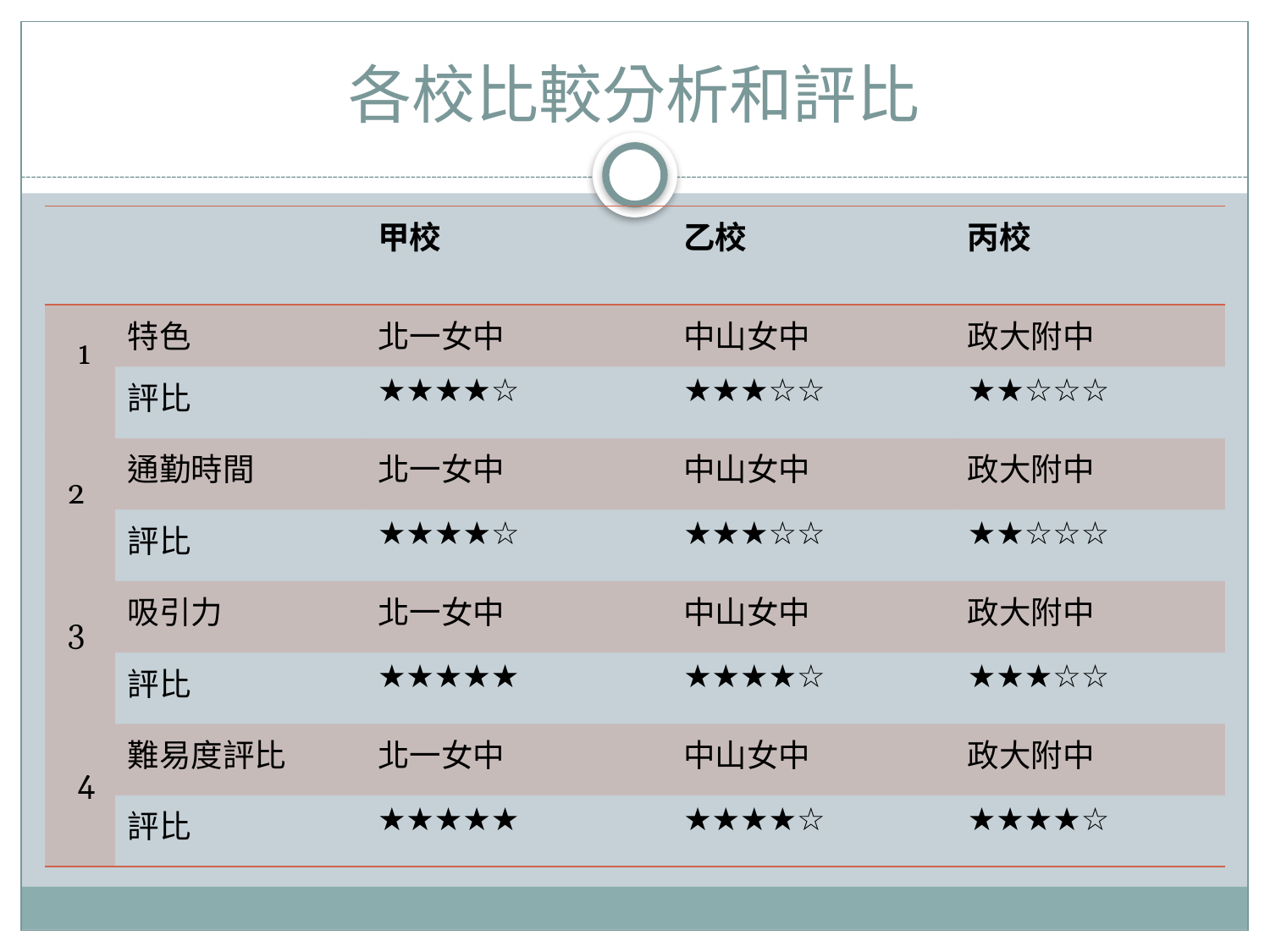

# 各校比較分析和評比
|  |  | 甲校 | 乙校 | 丙校 |
| --- | --- | --- | --- | --- |
|  | 特色 | 北一女中 | 中山女中 | 政大附中 |
|  | 評比 | ★★★★☆ | ★★★☆☆ | ★★☆☆☆ |
|  | 通勤時間 | 北一女中 | 中山女中 | 政大附中 |
|  | 評比 | ★★★★☆ | ★★★☆☆ | ★★☆☆☆ |
|  | 吸引力 | 北一女中 | 中山女中 | 政大附中 |
|  | 評比 | ★★★★★ | ★★★★☆ | ★★★☆☆ |
|  | 難易度評比 | 北一女中 | 中山女中 | 政大附中 |
|  | 評比 | ★★★★★ | ★★★★☆ | ★★★★☆ |
1
2
3
4